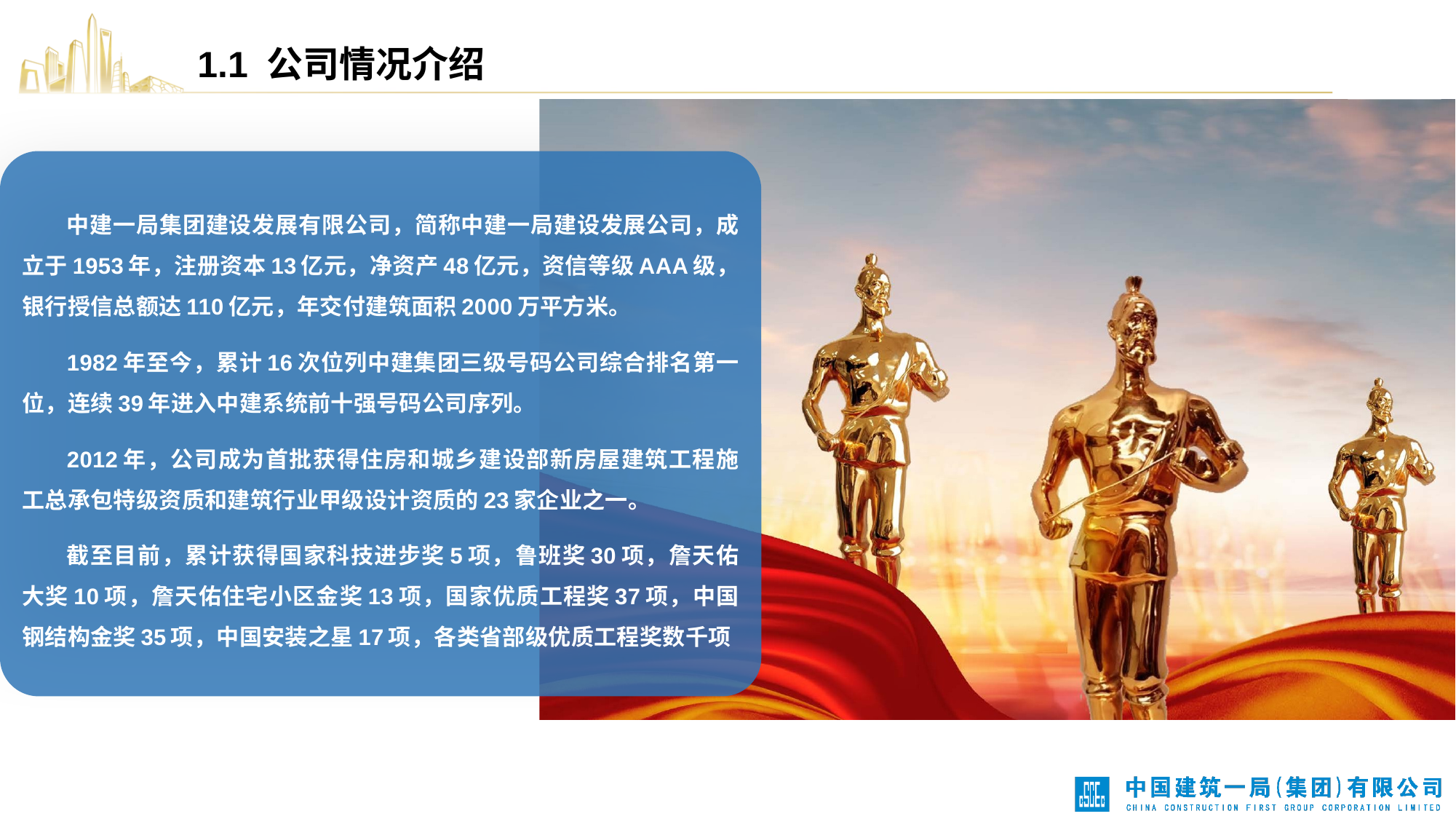

1.1 公司情况介绍

中建一局集团建设发展有限公司，简称中建一局建设发展公司，成立于1953年，注册资本13亿元，净资产48亿元，资信等级AAA级，银行授信总额达110亿元，年交付建筑面积2000万平方米。
1982年至今，累计16次位列中建集团三级号码公司综合排名第一位，连续39年进入中建系统前十强号码公司序列。
2012年，公司成为首批获得住房和城乡建设部新房屋建筑工程施工总承包特级资质和建筑行业甲级设计资质的23家企业之一。
截至目前，累计获得国家科技进步奖5项，鲁班奖30项，詹天佑大奖10项，詹天佑住宅小区金奖13项，国家优质工程奖37项，中国钢结构金奖35项，中国安装之星17项，各类省部级优质工程奖数千项